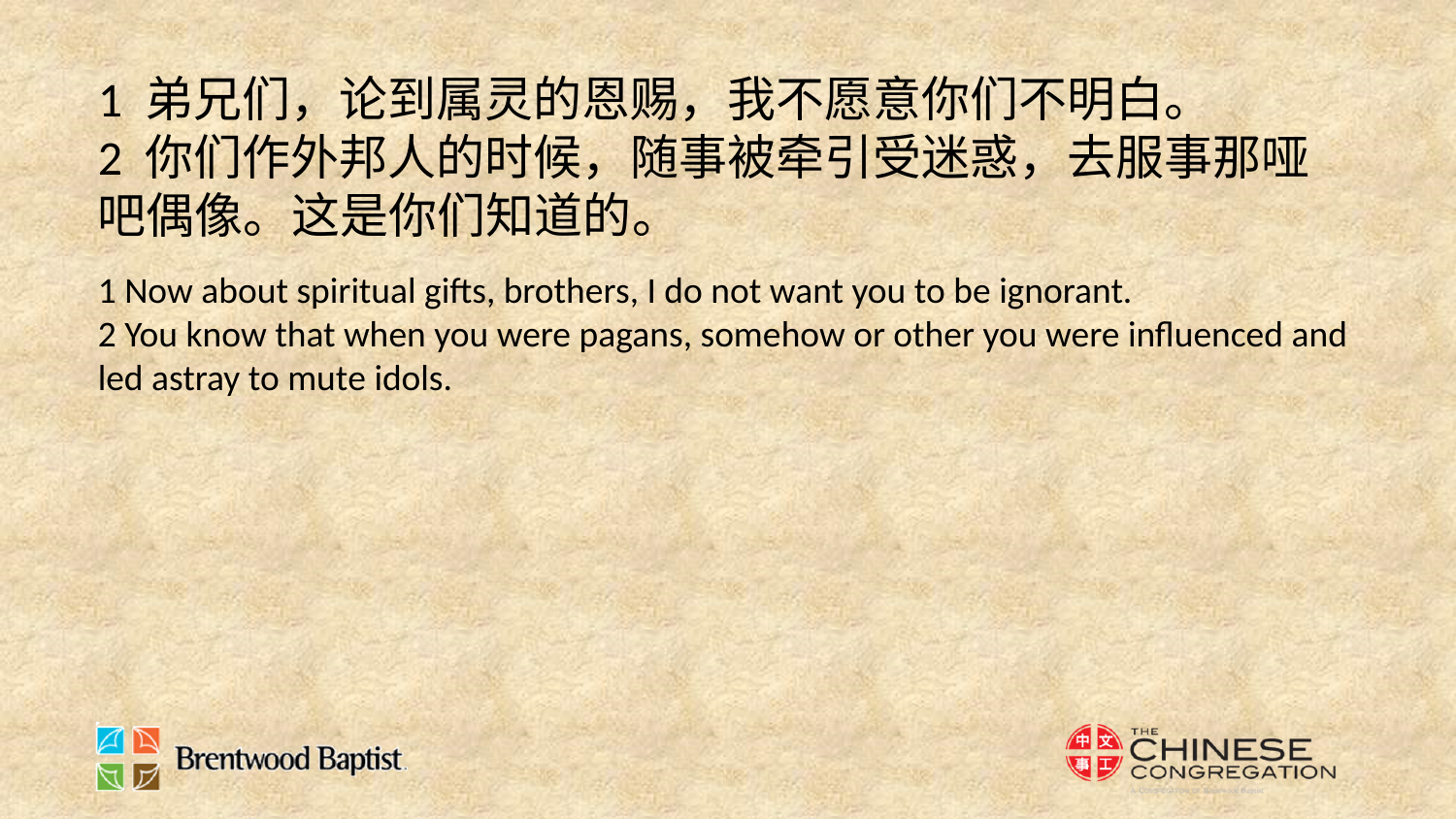

1 弟兄们，论到属灵的恩赐，我不愿意你们不明白。
2 你们作外邦人的时候，随事被牵引受迷惑，去服事那哑吧偶像。这是你们知道的。

1 Now about spiritual gifts, brothers, I do not want you to be ignorant.
2 You know that when you were pagans, somehow or other you were influenced and led astray to mute idols.